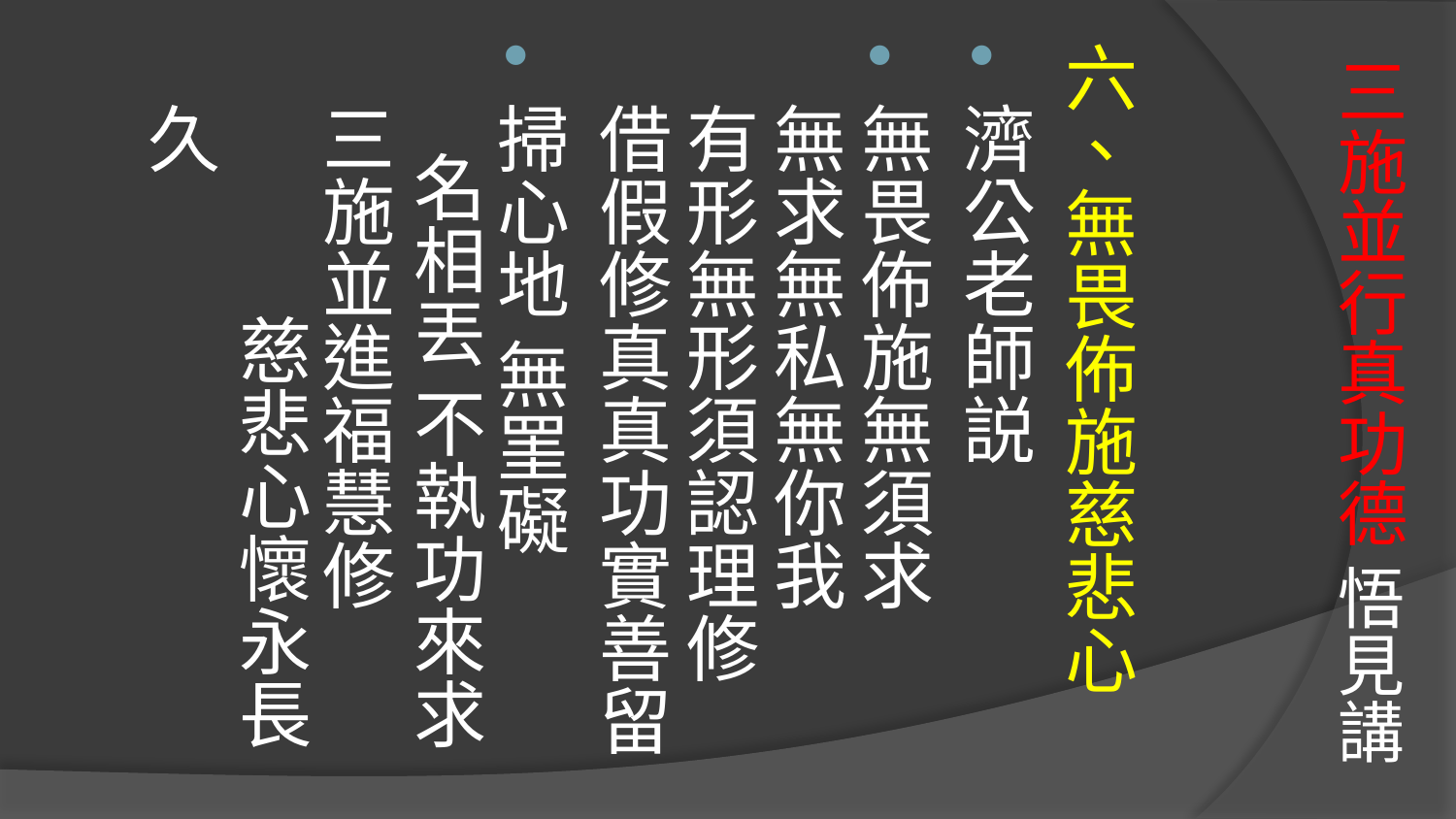

六、無畏佈施慈悲心
濟公老師説
無畏佈施無須求
無求無私無你我
有形無形須認理修
借假修真真功實善留
掃心地 無罣礙                  名相丟 不執功來求
三施並進福慧修                        慈悲心懷永長久

# 三施並行真功德 悟見講